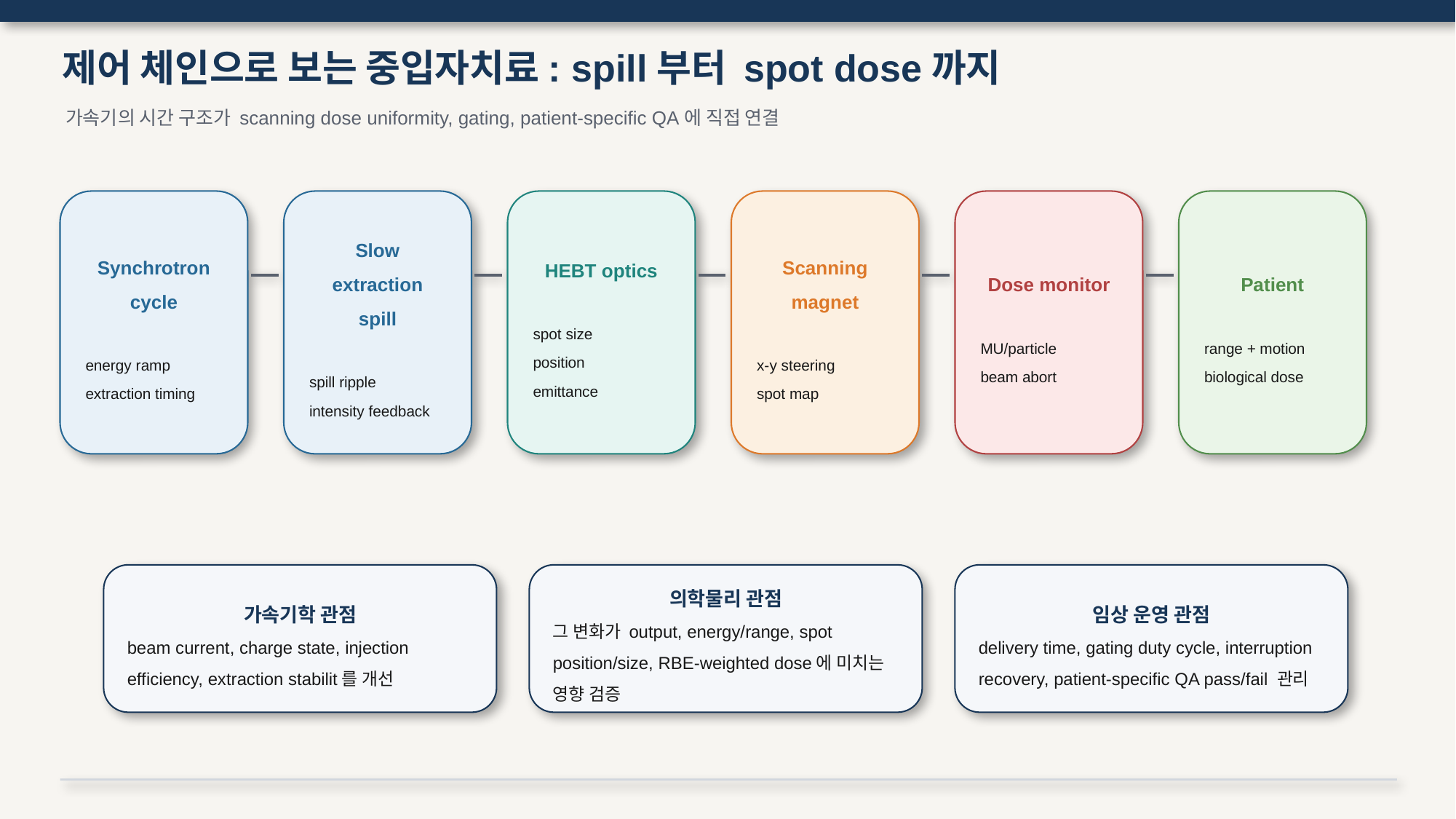

제어 체인으로 보는 중입자치료: spill부터 spot dose까지
가속기의 시간 구조가 scanning dose uniformity, gating, patient-specific QA에 직접 연결
Synchrotron
cycle

energy ramp
extraction timing
Slow extraction
spill

spill ripple
intensity feedback
HEBT optics

spot size
position
emittance
Scanning
magnet

x-y steering
spot map
Dose monitor

MU/particle
beam abort
Patient

range + motion
biological dose
가속기학 관점
beam current, charge state, injection efficiency, extraction stabilit를 개선
의학물리 관점
그 변화가 output, energy/range, spot position/size, RBE-weighted dose에 미치는 영향 검증
임상 운영 관점
delivery time, gating duty cycle, interruption recovery, patient-specific QA pass/fail 관리